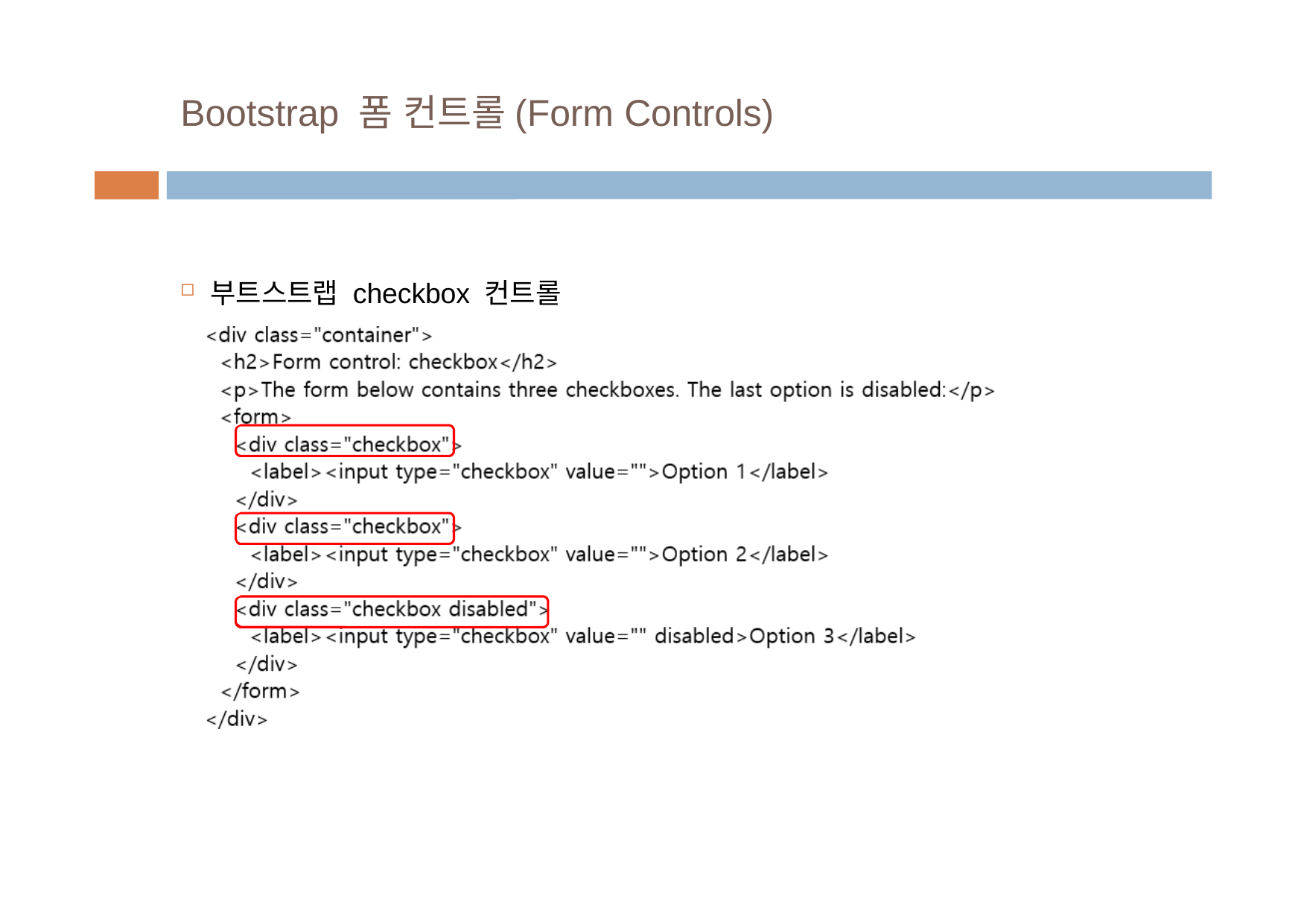

# Bootstrap 폼 컨트롤(Form Controls)
부트스트랩 checkbox 컨트롤